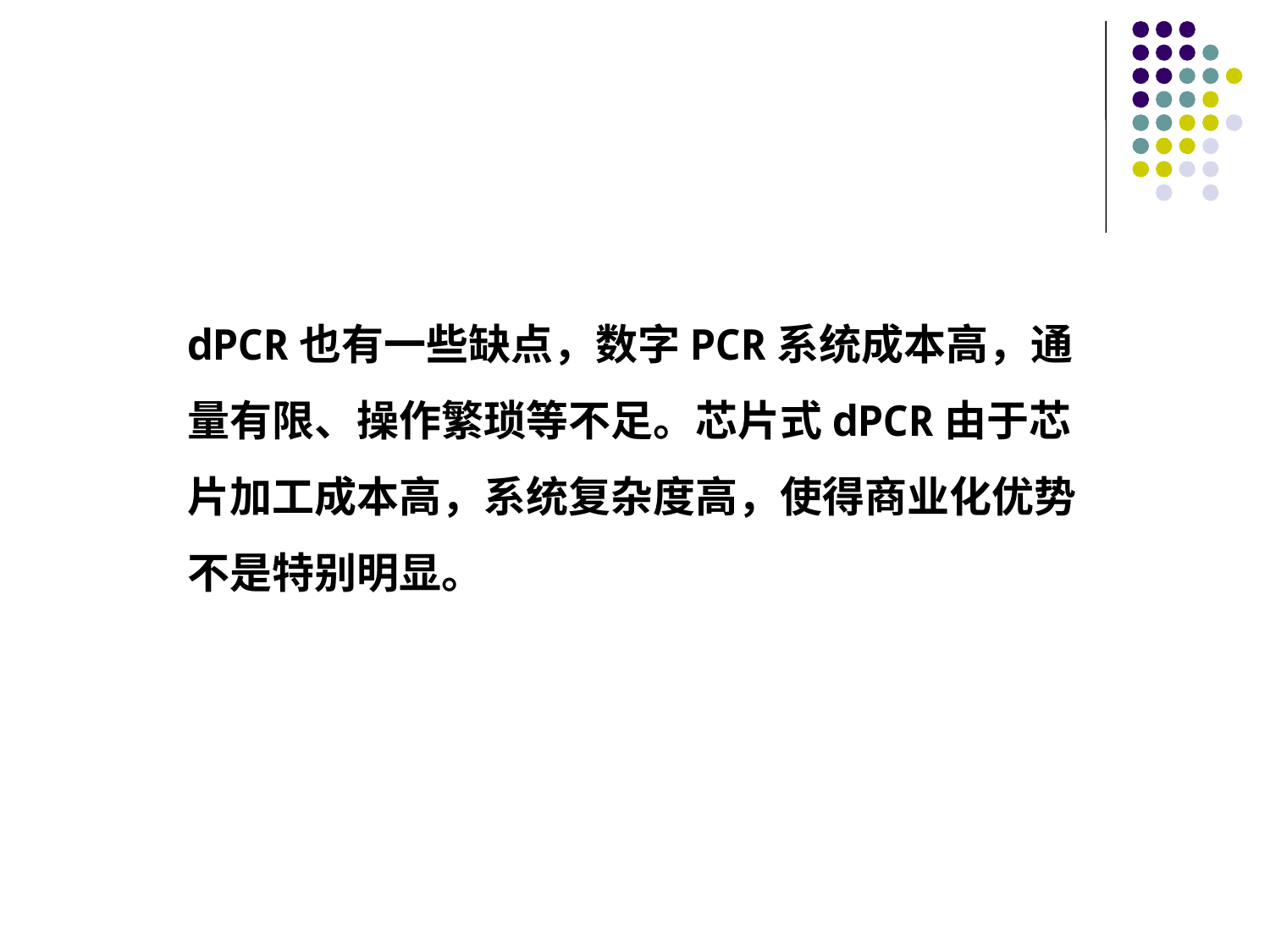

dPCR也有一些缺点，数字PCR系统成本高，通量有限、操作繁琐等不足。芯片式dPCR由于芯片加工成本高，系统复杂度高，使得商业化优势不是特别明显。